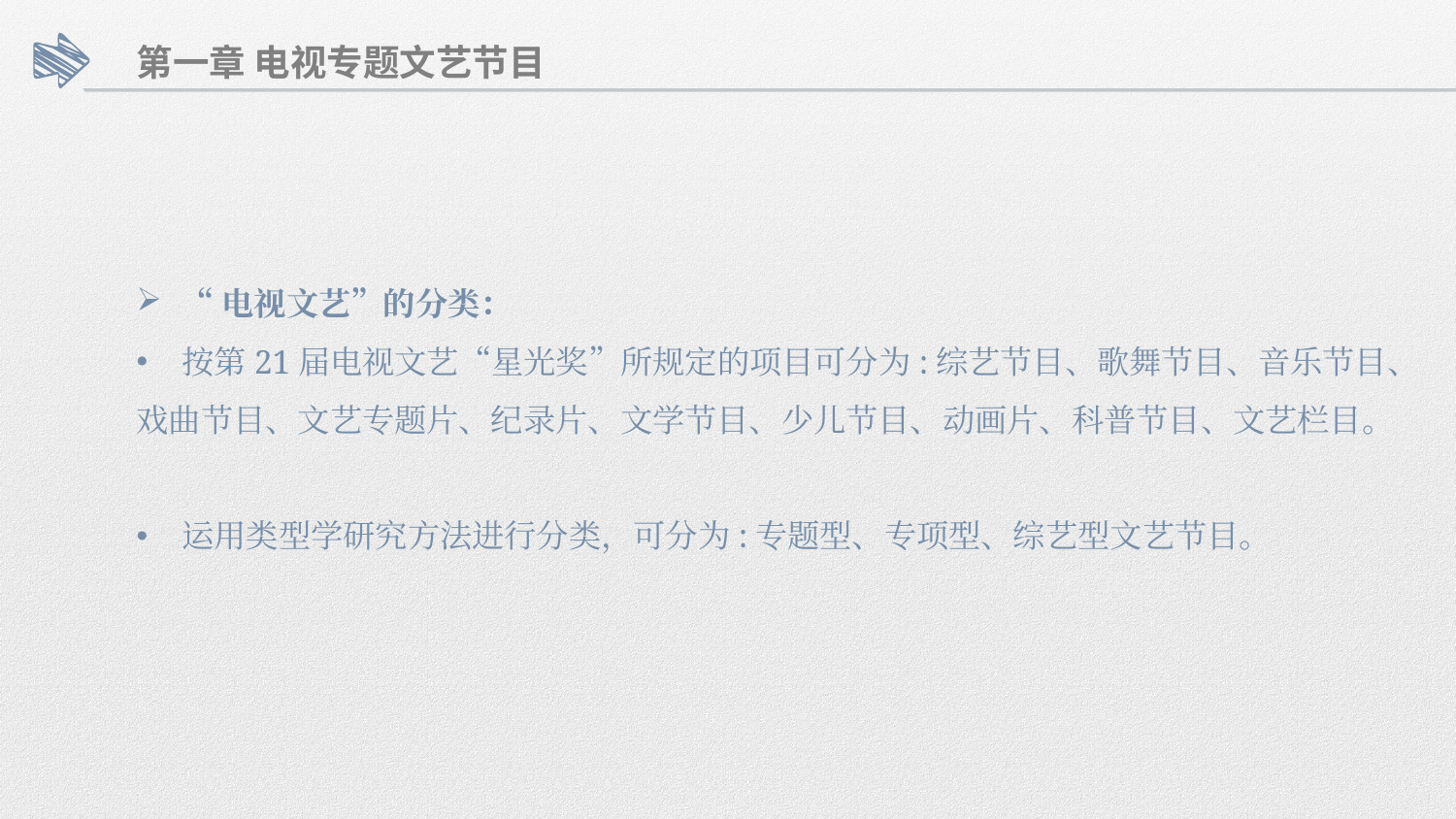

第一章 电视专题文艺节目
“电视文艺”的分类：
按第21届电视文艺“星光奖”所规定的项目可分为:综艺节目、歌舞节目、音乐节目、
戏曲节目、文艺专题片、纪录片、文学节目、少儿节目、动画片、科普节目、文艺栏目。

运用类型学研究方法进行分类，可分为:专题型、专项型、综艺型文艺节目。